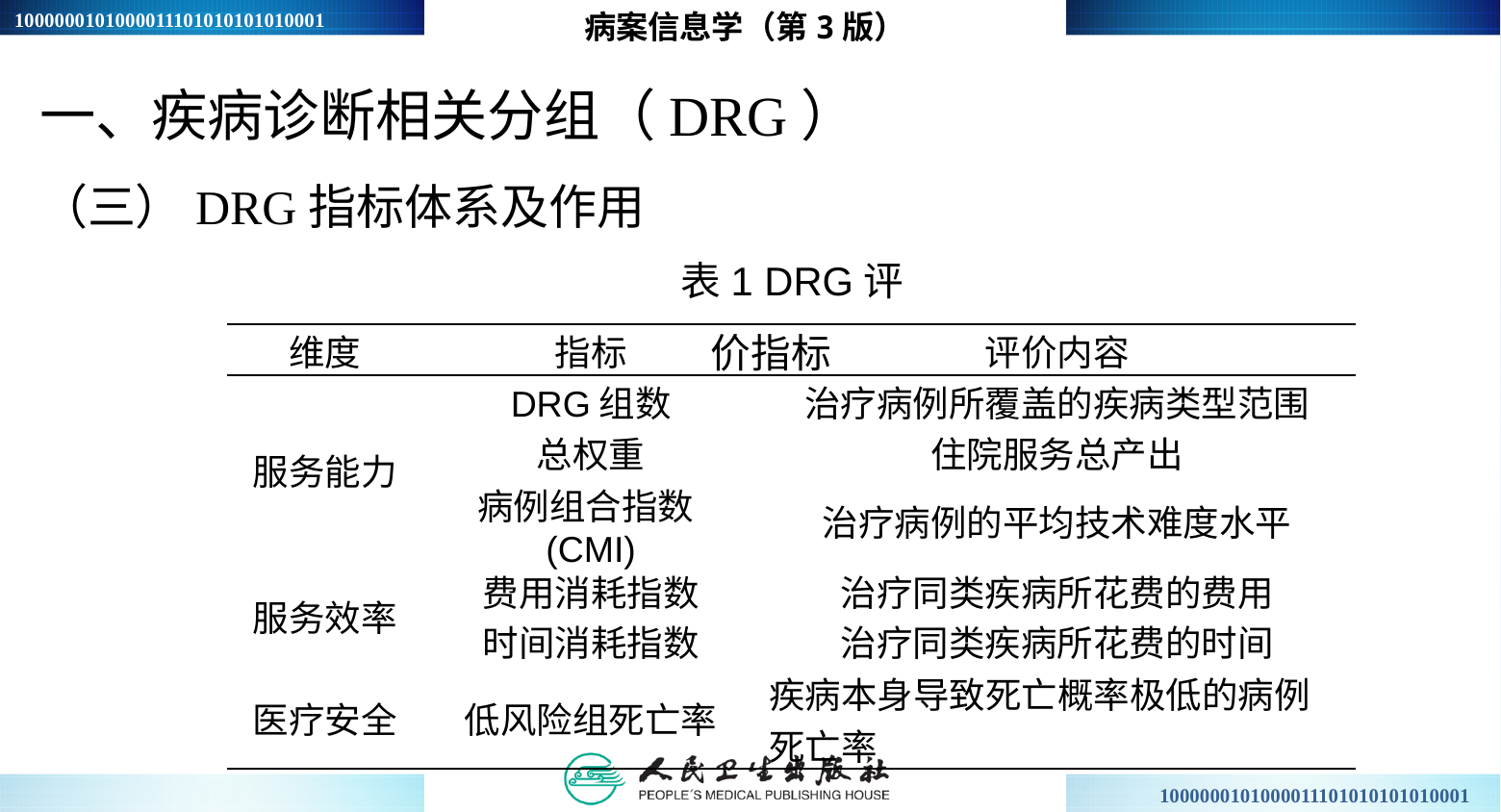

病案信息学（第3版）
一、疾病诊断相关分组（DRG）
（三）DRG指标体系及作用

表1 DRG评价指标
| 维度 | 指标 | 评价内容 |
| --- | --- | --- |
| 服务能力 | DRG组数 | 治疗病例所覆盖的疾病类型范围 |
|  | 总权重 | 住院服务总产出 |
|  | 病例组合指数(CMI) | 治疗病例的平均技术难度水平 |
| 服务效率 | 费用消耗指数 | 治疗同类疾病所花费的费用 |
|  | 时间消耗指数 | 治疗同类疾病所花费的时间 |
| 医疗安全 | 低风险组死亡率 | 疾病本身导致死亡概率极低的病例 死亡率 |